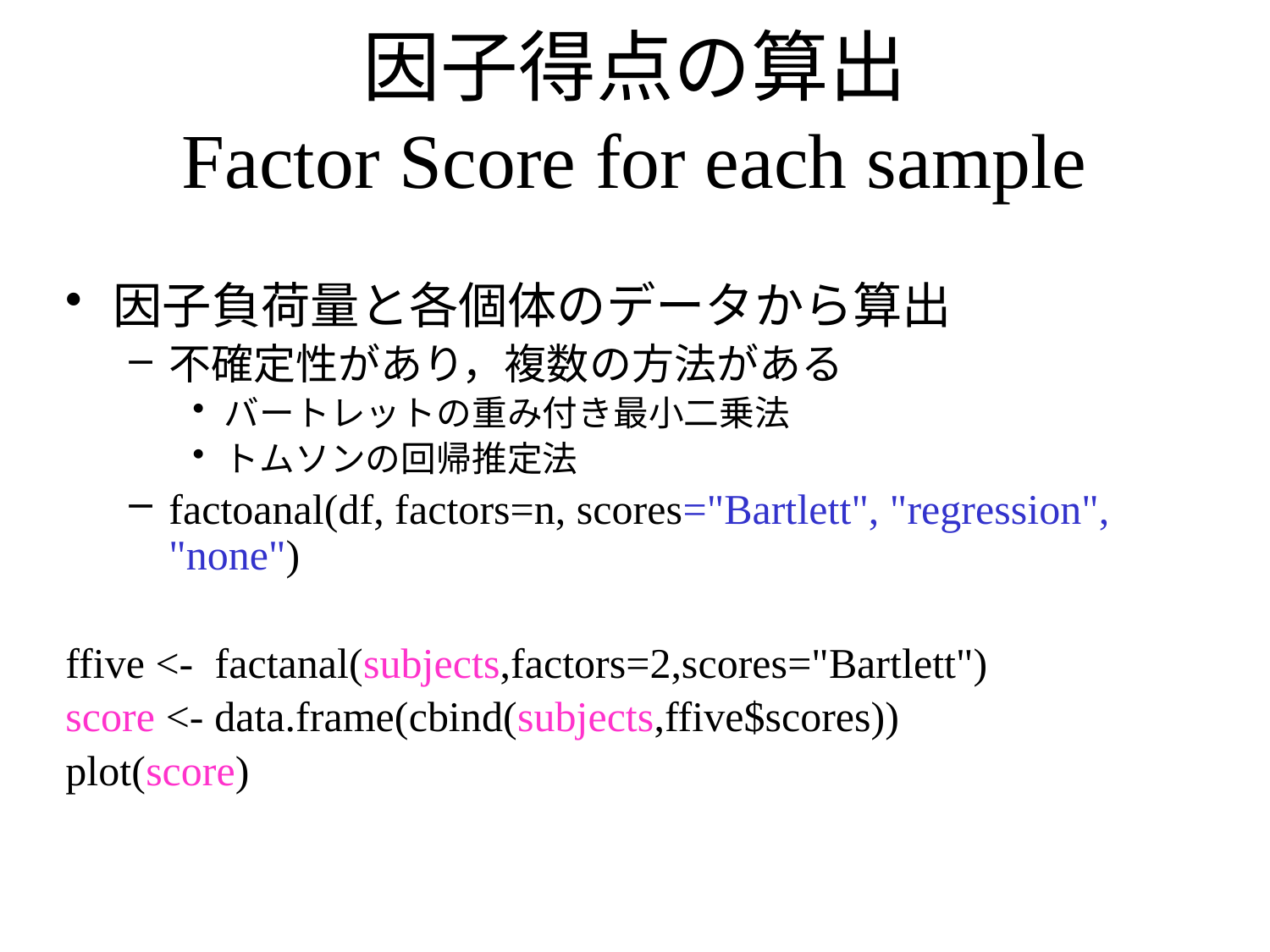

# 因子得点の算出 Factor Score for each sample
因子負荷量と各個体のデータから算出
不確定性があり，複数の方法がある
バートレットの重み付き最小二乗法
トムソンの回帰推定法
factoanal(df, factors=n, scores="Bartlett", "regression", "none")

ffive <-  factanal(subjects,factors=2,scores="Bartlett")
score <- data.frame(cbind(subjects,ffive$scores))
plot(score)